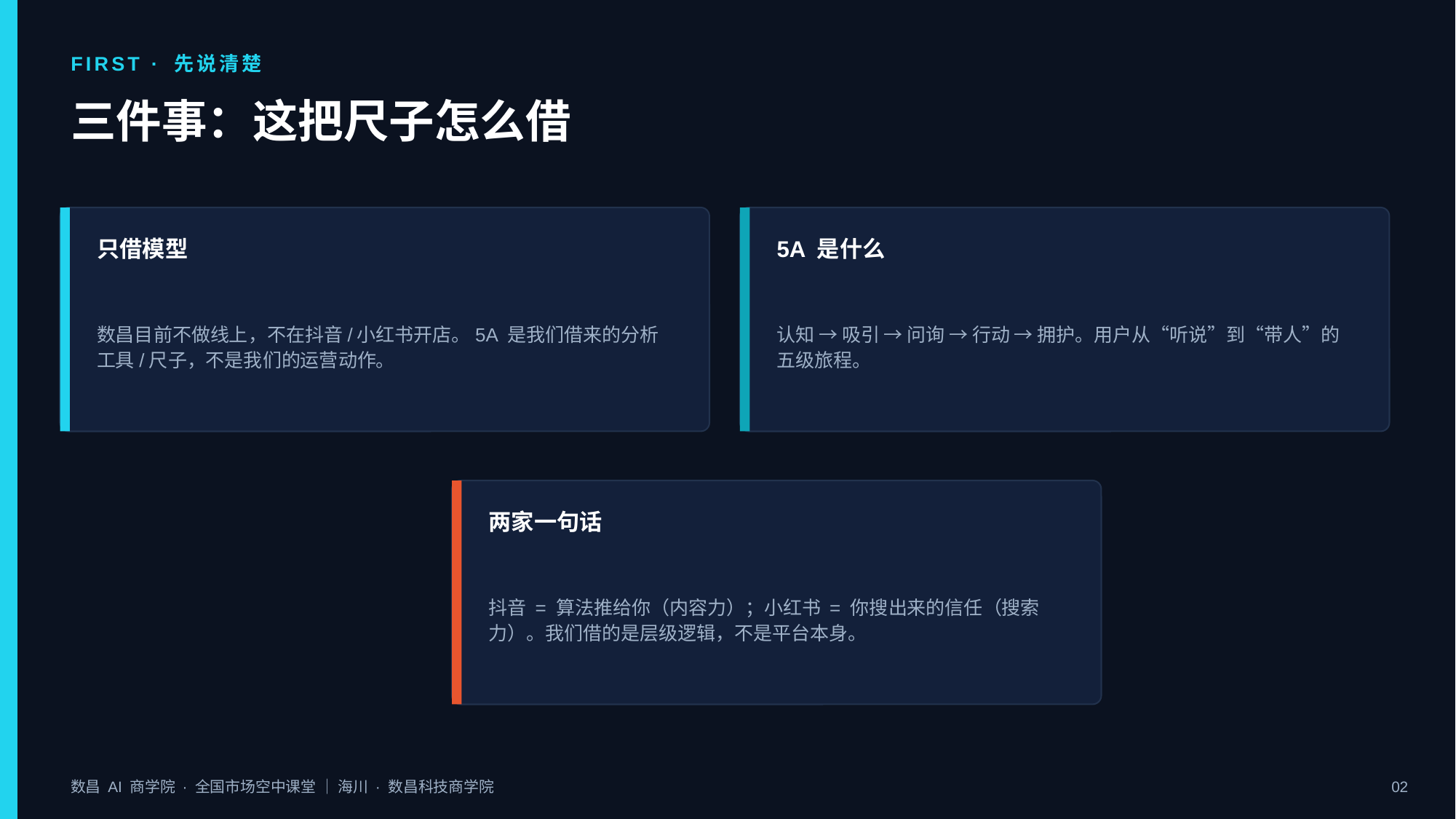

FIRST · 先说清楚
三件事：这把尺子怎么借

只借模型
5A 是什么
数昌目前不做线上，不在抖音/小红书开店。5A 是我们借来的分析工具/尺子，不是我们的运营动作。
认知 → 吸引 → 问询 → 行动 → 拥护。用户从“听说”到“带人”的五级旅程。

两家一句话
抖音 = 算法推给你（内容力）；小红书 = 你搜出来的信任（搜索力）。我们借的是层级逻辑，不是平台本身。
数昌 AI 商学院 · 全国市场空中课堂 ｜ 海川 · 数昌科技商学院
02